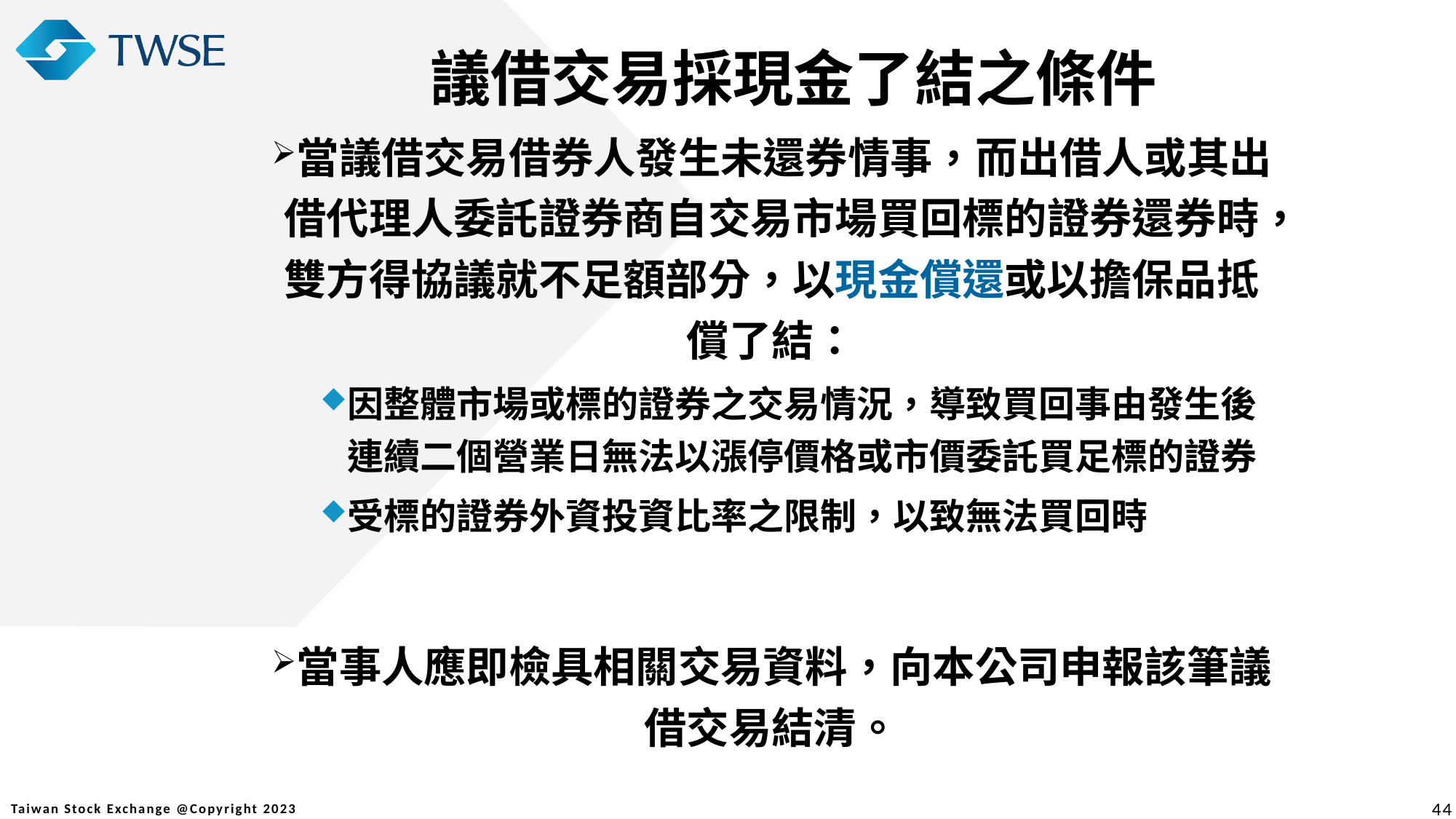

議借交易採現金了結之條件
當議借交易借券人發生未還券情事，而出借人或其出借代理人委託證券商自交易市場買回標的證券還券時，雙方得協議就不足額部分，以現金償還或以擔保品抵償了結：
因整體市場或標的證券之交易情況，導致買回事由發生後連續二個營業日無法以漲停價格或市價委託買足標的證券
受標的證券外資投資比率之限制，以致無法買回時

當事人應即檢具相關交易資料，向本公司申報該筆議借交易結清。

44